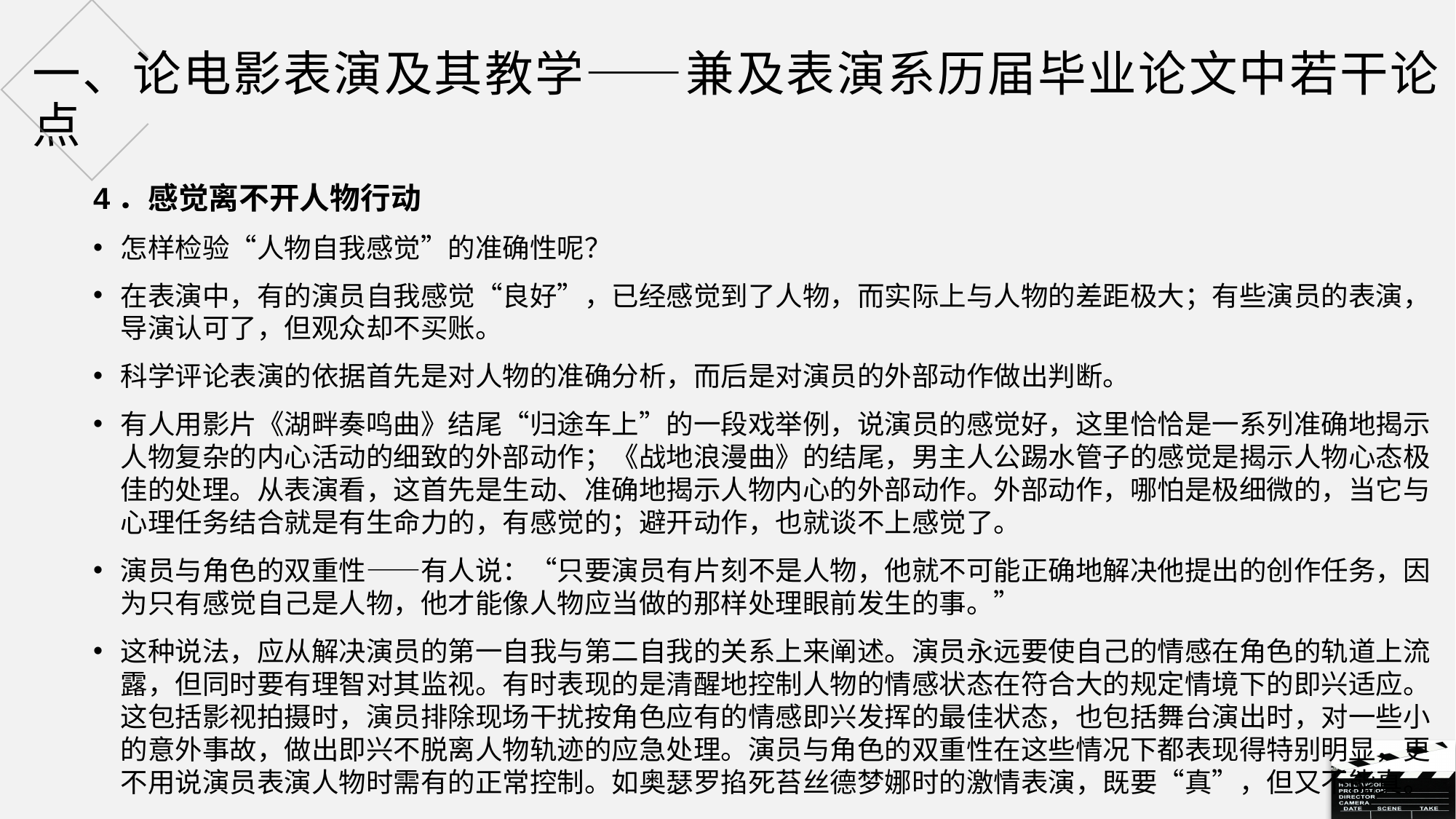

# 一、论电影表演及其教学——兼及表演系历届毕业论文中若干论点
4．感觉离不开人物行动
怎样检验“人物自我感觉”的准确性呢？
在表演中，有的演员自我感觉“良好”，已经感觉到了人物，而实际上与人物的差距极大；有些演员的表演，导演认可了，但观众却不买账。
科学评论表演的依据首先是对人物的准确分析，而后是对演员的外部动作做出判断。
有人用影片《湖畔奏鸣曲》结尾“归途车上”的一段戏举例，说演员的感觉好，这里恰恰是一系列准确地揭示人物复杂的内心活动的细致的外部动作；《战地浪漫曲》的结尾，男主人公踢水管子的感觉是揭示人物心态极佳的处理。从表演看，这首先是生动、准确地揭示人物内心的外部动作。外部动作，哪怕是极细微的，当它与心理任务结合就是有生命力的，有感觉的；避开动作，也就谈不上感觉了。
演员与角色的双重性——有人说：“只要演员有片刻不是人物，他就不可能正确地解决他提出的创作任务，因为只有感觉自己是人物，他才能像人物应当做的那样处理眼前发生的事。”
这种说法，应从解决演员的第一自我与第二自我的关系上来阐述。演员永远要使自己的情感在角色的轨道上流露，但同时要有理智对其监视。有时表现的是清醒地控制人物的情感状态在符合大的规定情境下的即兴适应。这包括影视拍摄时，演员排除现场干扰按角色应有的情感即兴发挥的最佳状态，也包括舞台演出时，对一些小的意外事故，做出即兴不脱离人物轨迹的应急处理。演员与角色的双重性在这些情况下都表现得特别明显，更不用说演员表演人物时需有的正常控制。如奥瑟罗掐死苔丝德梦娜时的激情表演，既要“真”，但又不能真。